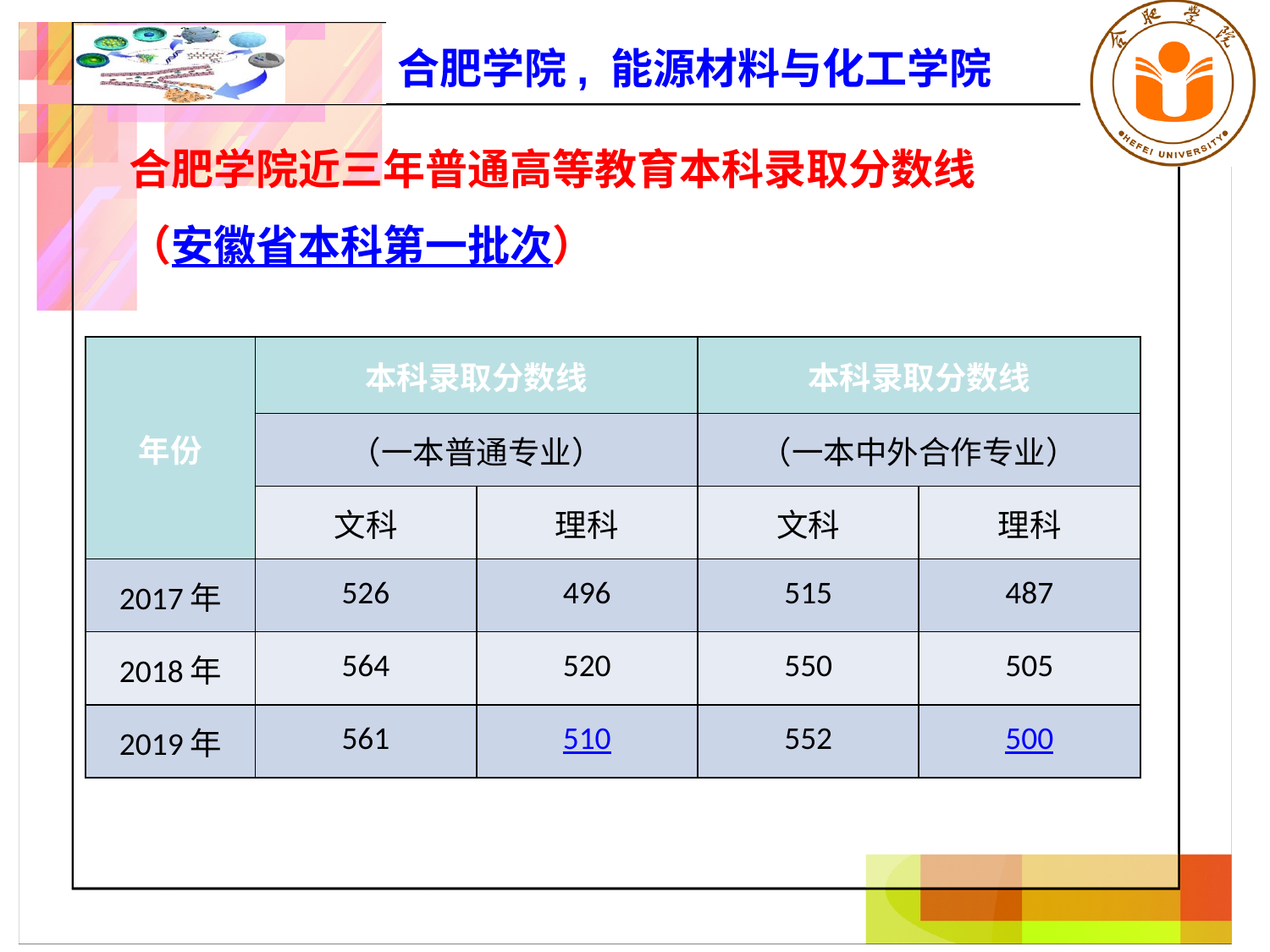

合肥学院近三年普通高等教育本科录取分数线
（安徽省本科第一批次）
| 年份 | 本科录取分数线 |  | 本科录取分数线 |  |
| --- | --- | --- | --- | --- |
|  | （一本普通专业） |  | （一本中外合作专业） |  |
|  | 文科 | 理科 | 文科 | 理科 |
| 2017年 | 526 | 496 | 515 | 487 |
| 2018年 | 564 | 520 | 550 | 505 |
| 2019年 | 561 | 510 | 552 | 500 |